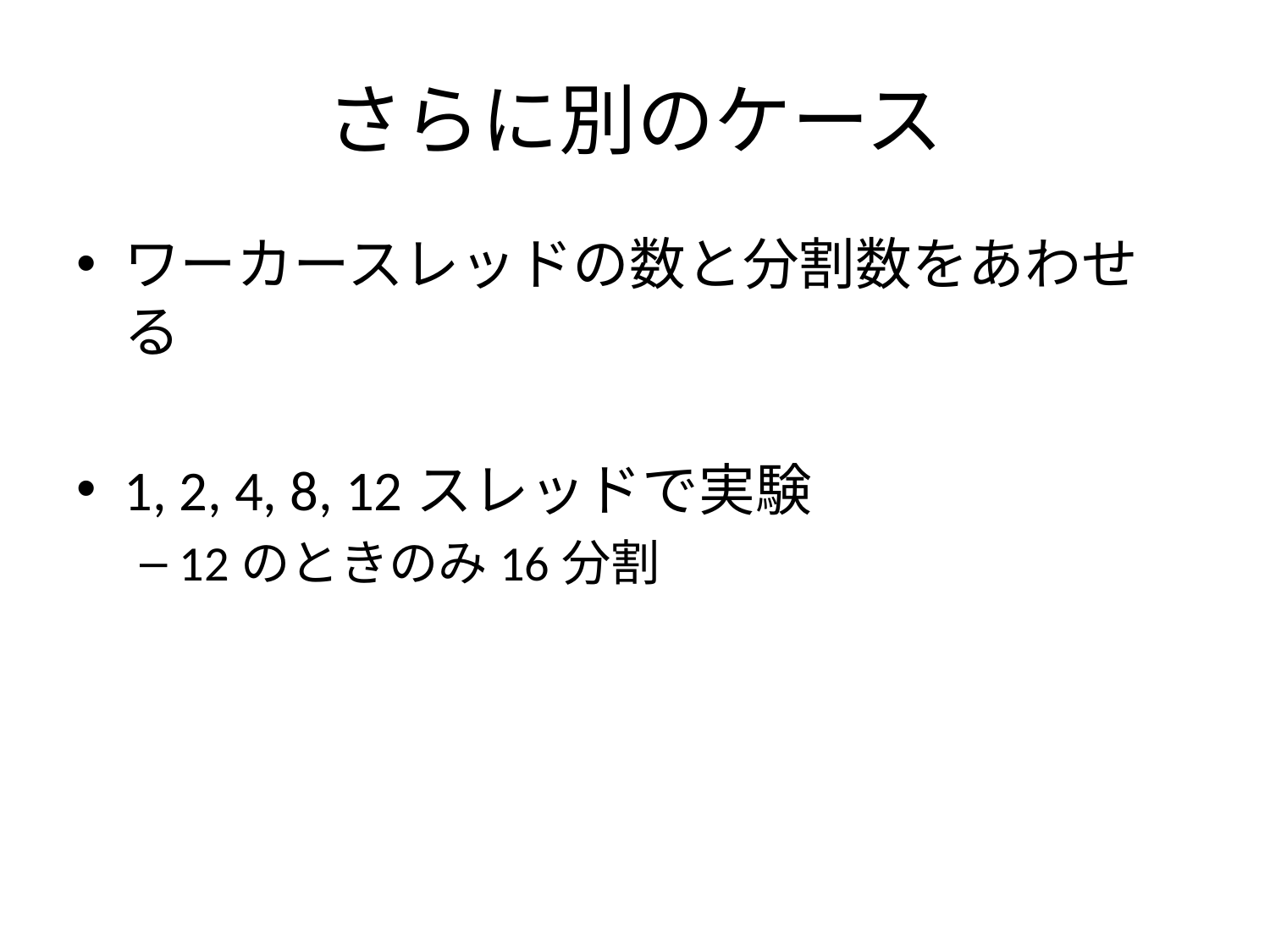

# さらに別のケース
ワーカースレッドの数と分割数をあわせる

1, 2, 4, 8, 12スレッドで実験
12のときのみ16分割